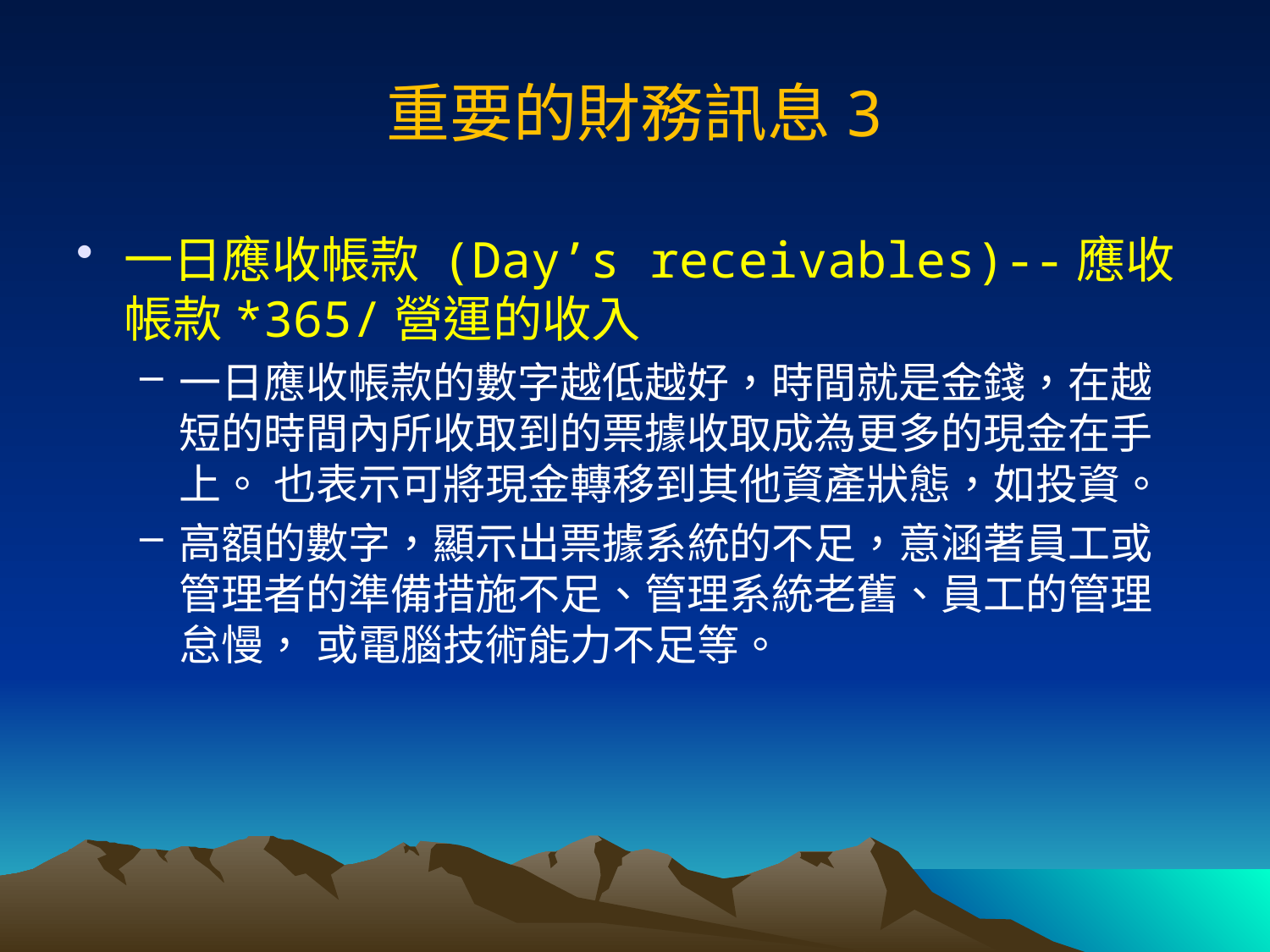

# 重要的財務訊息3
一日應收帳款 (Day’s receivables)--應收帳款*365/營運的收入
一日應收帳款的數字越低越好，時間就是金錢，在越短的時間內所收取到的票據收取成為更多的現金在手上。 也表示可將現金轉移到其他資產狀態，如投資。
高額的數字，顯示出票據系統的不足，意涵著員工或管理者的準備措施不足、管理系統老舊、員工的管理怠慢， 或電腦技術能力不足等。